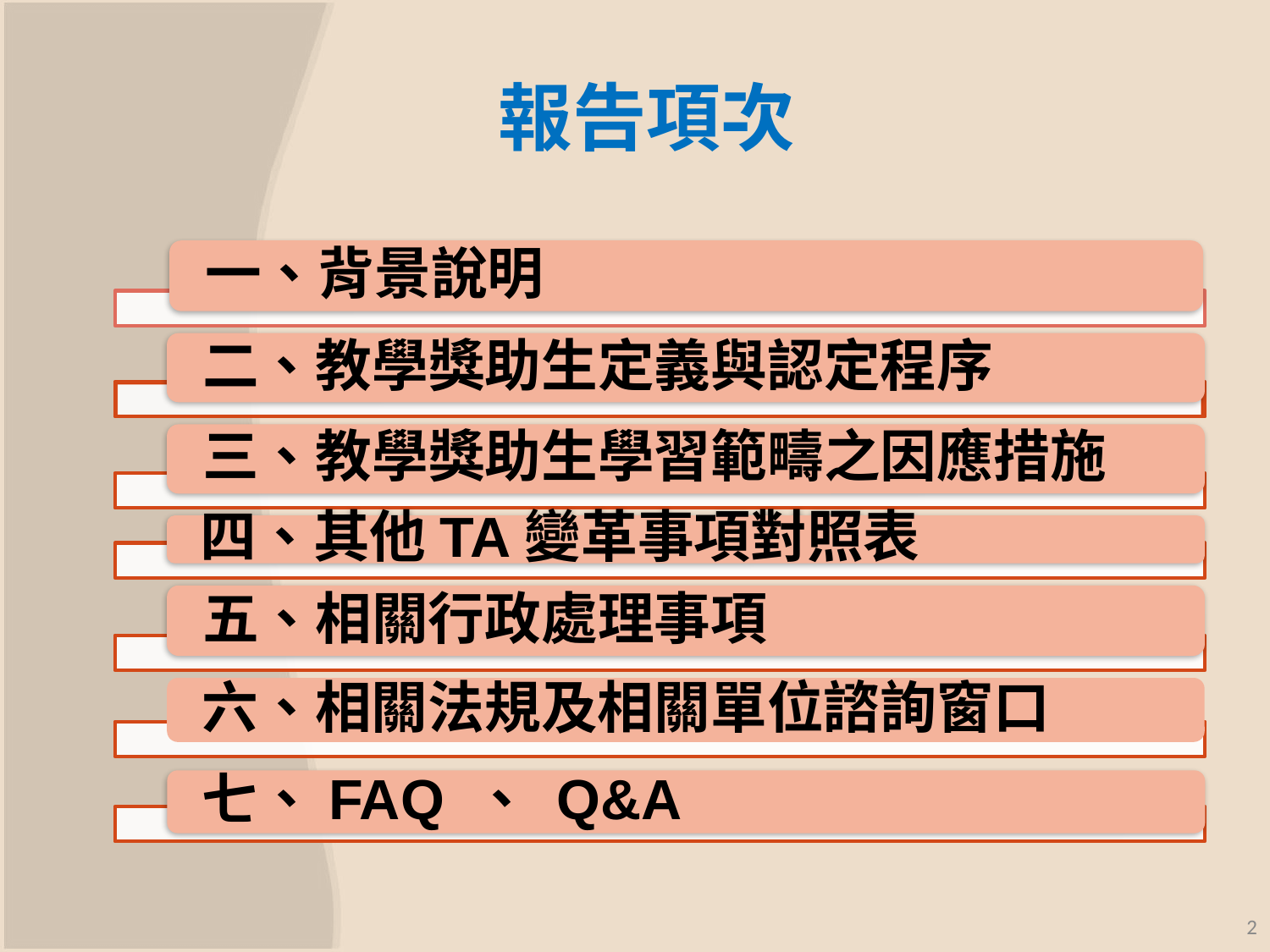

# 報告項次
一、背景說明
二、教學獎助生定義與認定程序
三、教學獎助生學習範疇之因應措施
四、其他TA變革事項對照表
五、相關行政處理事項
六、相關法規及相關單位諮詢窗口
七、FAQ 、 Q&A
2